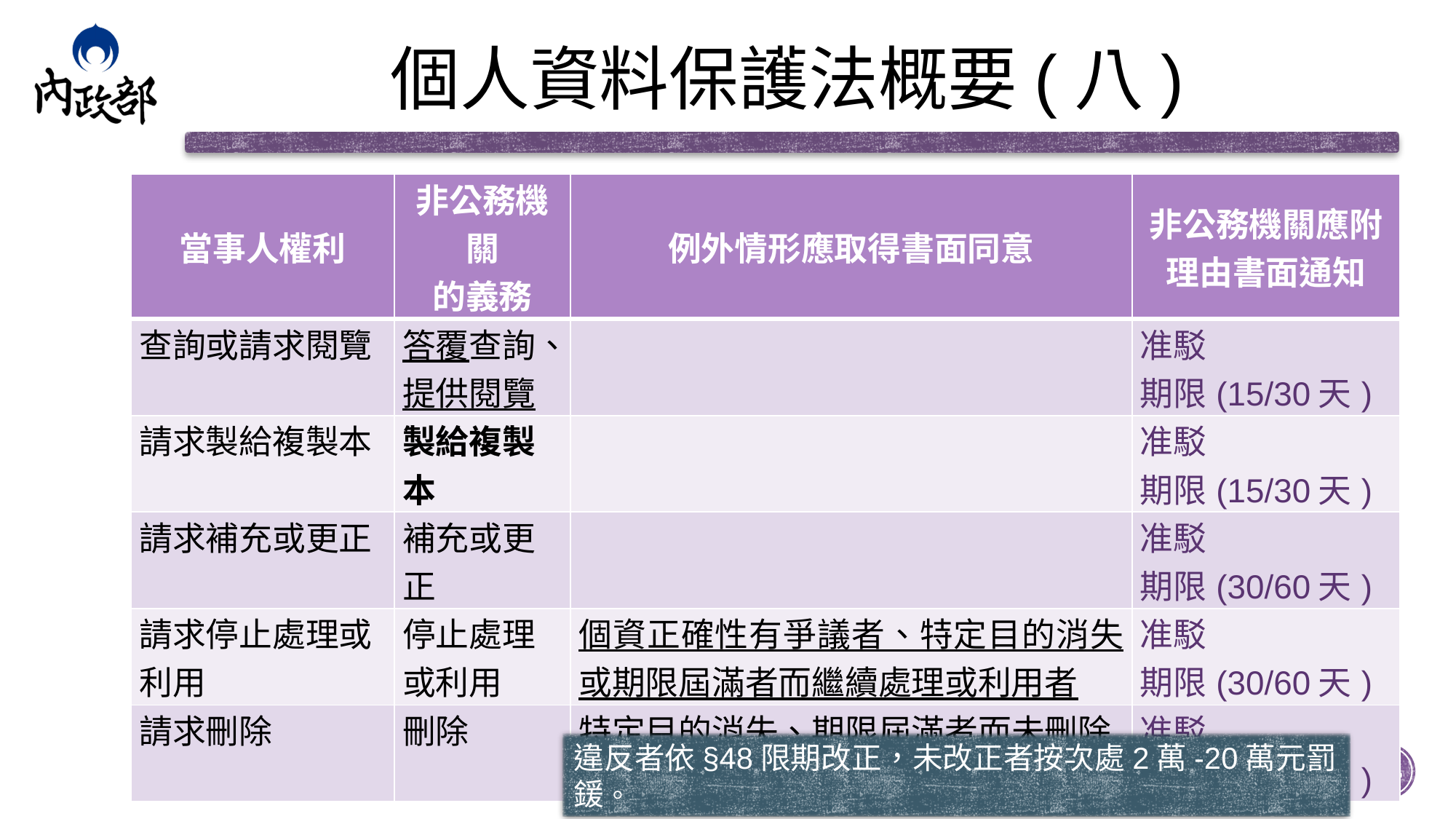

# 個人資料保護法概要(八)
| 當事人權利 | 非公務機關 的義務 | 例外情形應取得書面同意 | 非公務機關應附理由書面通知 |
| --- | --- | --- | --- |
| 查詢或請求閱覽 | 答覆查詢、提供閱覽 |  | 准駁 期限(15/30天) |
| 請求製給複製本 | 製給複製本 |  | 准駁 期限(15/30天) |
| 請求補充或更正 | 補充或更正 |  | 准駁 期限(30/60天) |
| 請求停止處理或利用 | 停止處理或利用 | 個資正確性有爭議者、特定目的消失或期限屆滿者而繼續處理或利用者 | 准駁 期限(30/60天) |
| 請求刪除 | 刪除 | 特定目的消失、期限屆滿者而未刪除者 | 准駁 期限(30/60天) |
違反者依§48限期改正，未改正者按次處2萬-20萬元罰鍰。
14